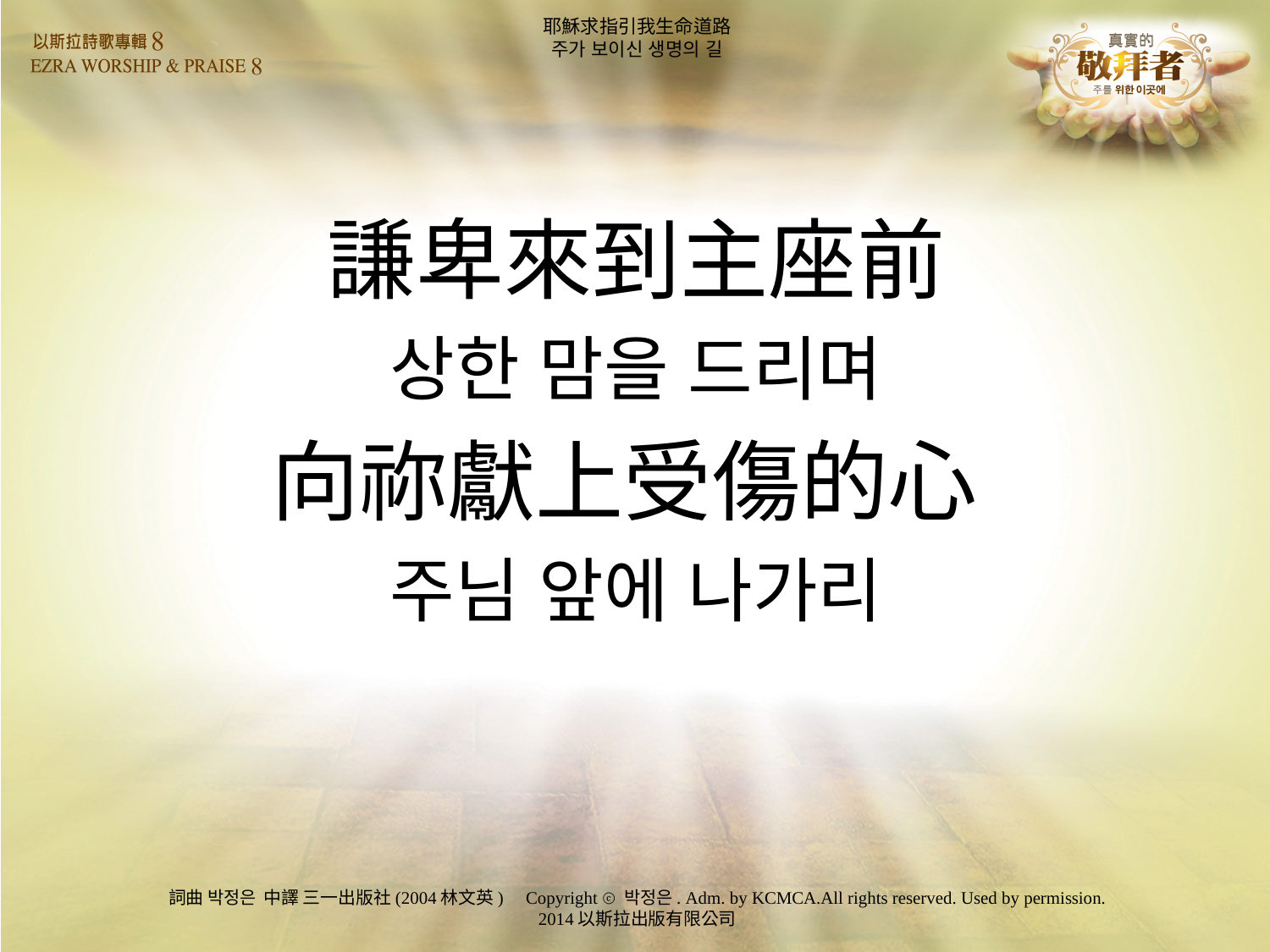

# 耶穌求指引我生命道路 주가 보이신 생명의 길
謙卑來到主座前
상한 맘을 드리며
向祢獻上受傷的心
주님 앞에 나가리
詞曲 박정은  中譯 三一出版社(2004林文英)     Copyright ⓒ 박정은. Adm. by KCMCA.All rights reserved. Used by permission.
2014以斯拉出版有限公司